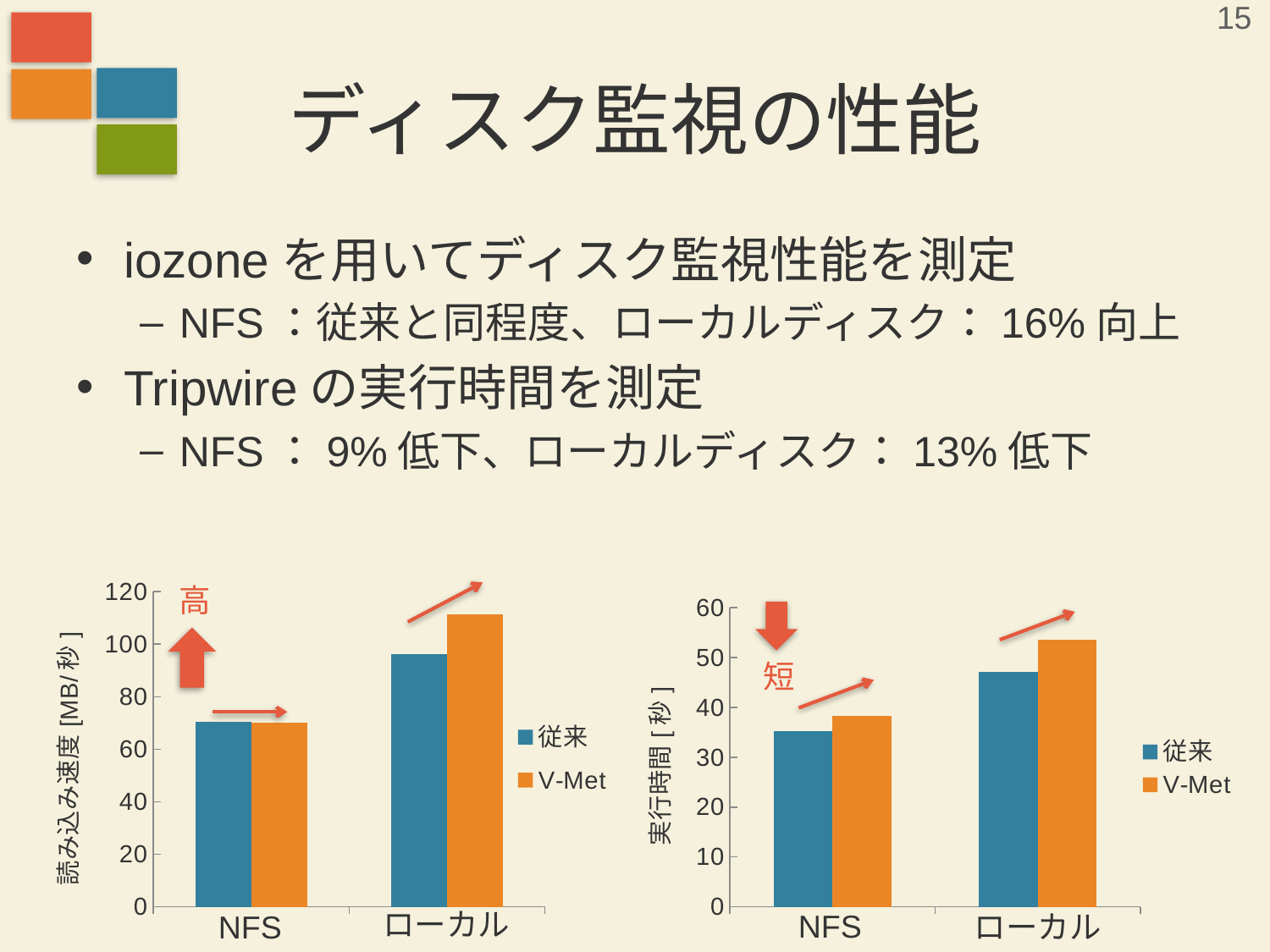

15
# ディスク監視の性能
iozoneを用いてディスク監視性能を測定
NFS：従来と同程度、ローカルディスク：16%向上
Tripwireの実行時間を測定
NFS：9%低下、ローカルディスク：13%低下

### Chart

| Category | 従来 | V-Met |
|---|---|---|
高

### Chart

| Category | 従来 | V-Met |
|---|---|---|

短
ローカル
NFS
ローカル
NFS